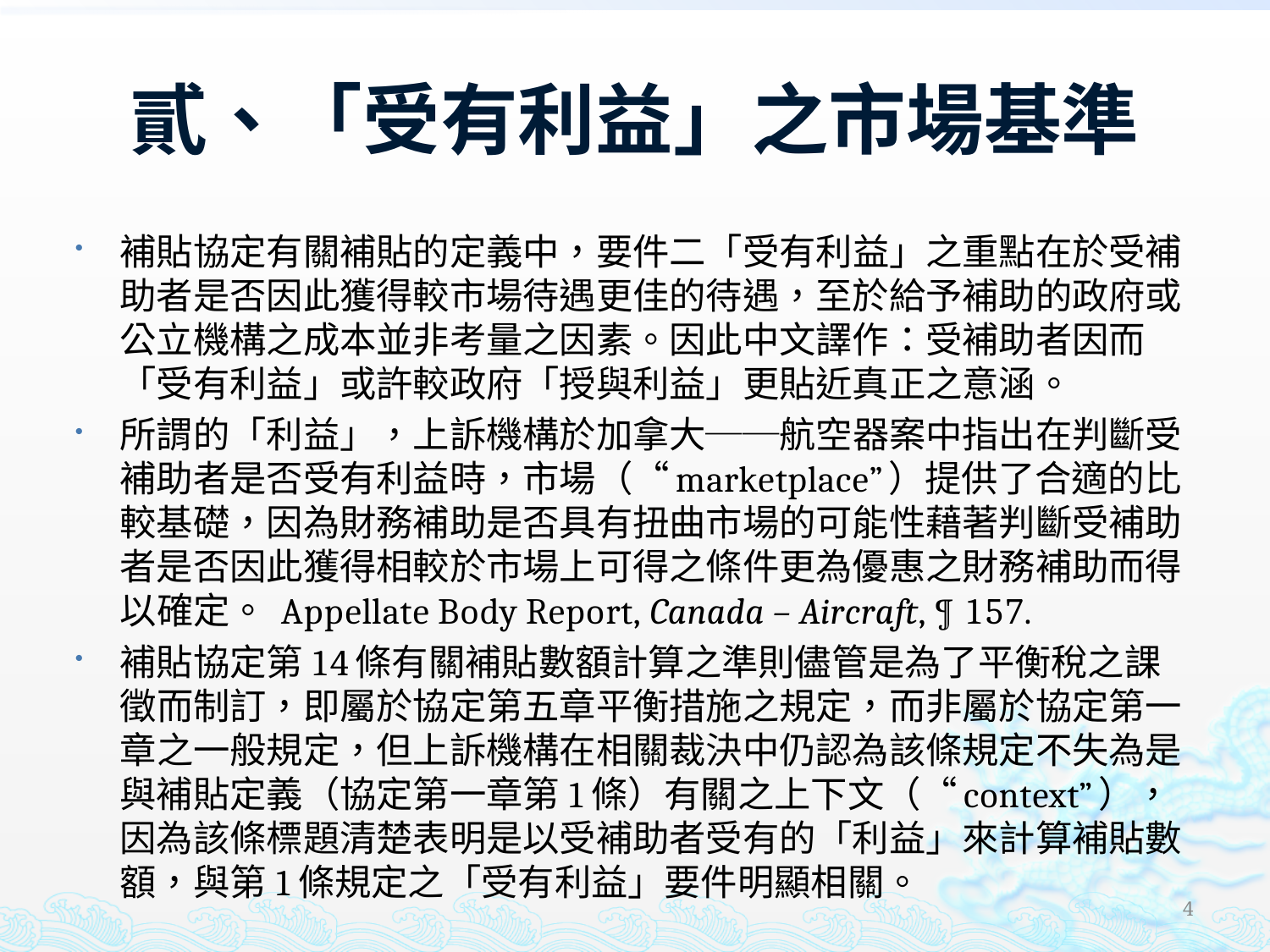

# 貳、「受有利益」之市場基準
補貼協定有關補貼的定義中，要件二「受有利益」之重點在於受補助者是否因此獲得較市場待遇更佳的待遇，至於給予補助的政府或公立機構之成本並非考量之因素。因此中文譯作：受補助者因而「受有利益」或許較政府「授與利益」更貼近真正之意涵。
所謂的「利益」，上訴機構於加拿大──航空器案中指出在判斷受補助者是否受有利益時，市場（“marketplace”）提供了合適的比較基礎，因為財務補助是否具有扭曲市場的可能性藉著判斷受補助者是否因此獲得相較於市場上可得之條件更為優惠之財務補助而得以確定。 Appellate Body Report, Canada – Aircraft, ¶ 157.
補貼協定第14條有關補貼數額計算之準則儘管是為了平衡稅之課徵而制訂，即屬於協定第五章平衡措施之規定，而非屬於協定第一章之一般規定，但上訴機構在相關裁決中仍認為該條規定不失為是與補貼定義（協定第一章第1條）有關之上下文（“context”），因為該條標題清楚表明是以受補助者受有的「利益」來計算補貼數額，與第1條規定之「受有利益」要件明顯相關。
4